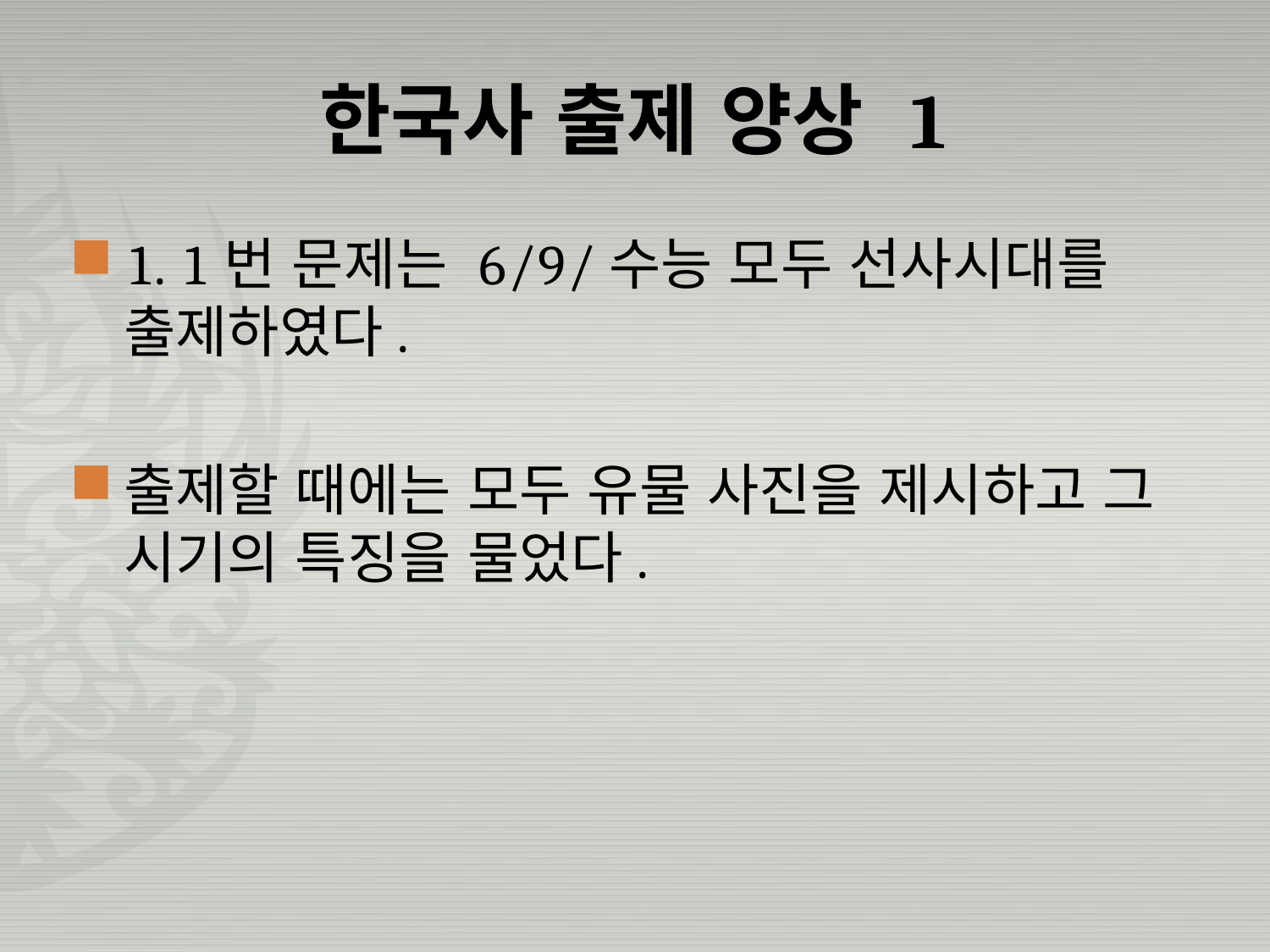

# 한국사 출제 양상 1
1. 1번 문제는 6/9/수능 모두 선사시대를 출제하였다.

출제할 때에는 모두 유물 사진을 제시하고 그 시기의 특징을 물었다.